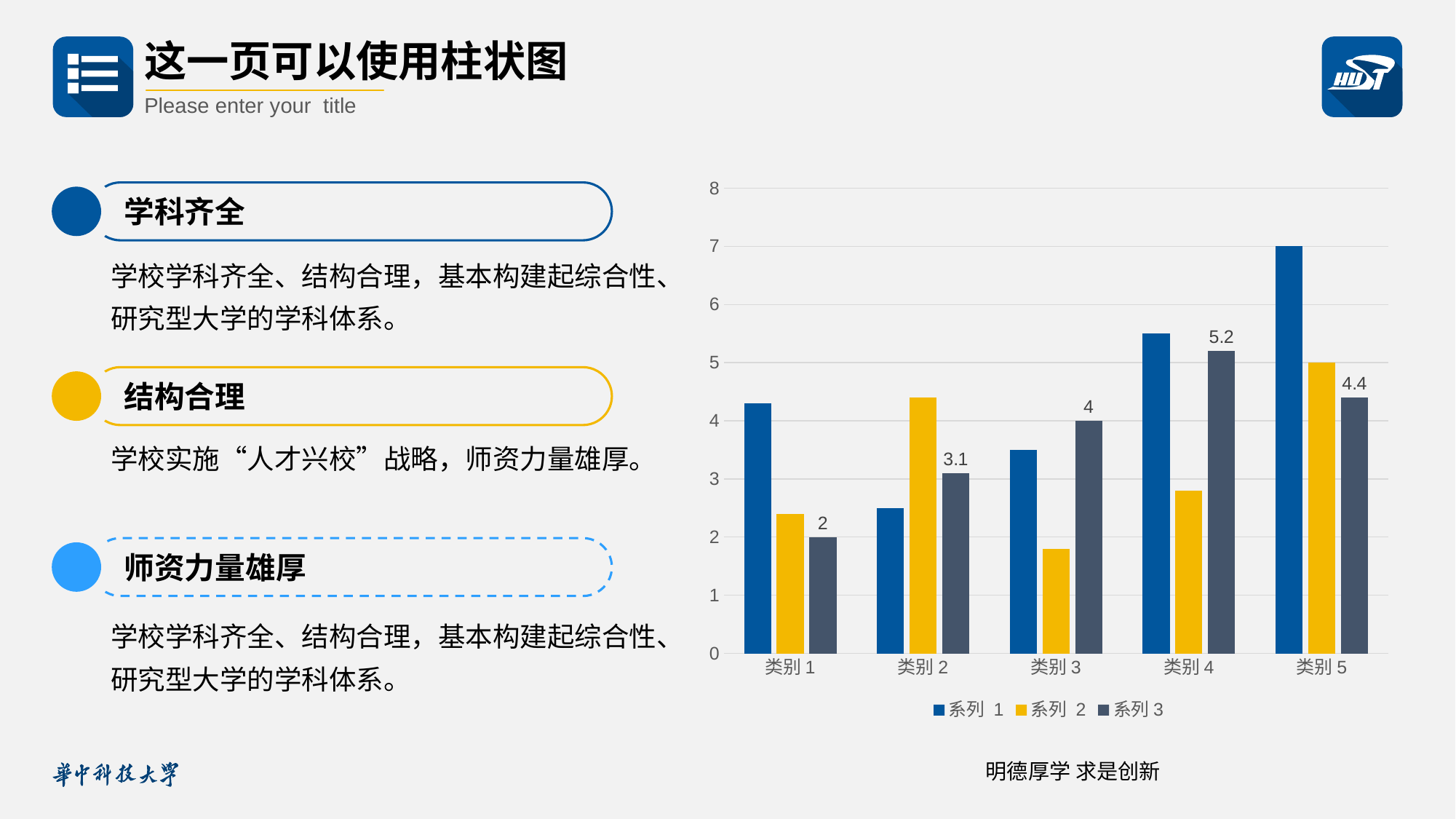

这一页可以使用柱状图
Please enter your  title

### Chart

| Category | 系列 1 | 系列 2 | 系列3 |
|---|---|---|---|
| 类别1 | 4.3 | 2.4 | 2.0 |
| 类别2 | 2.5 | 4.4 | 3.1 |
| 类别3 | 3.5 | 1.8 | 4.0 |
| 类别4 | 5.5 | 2.8 | 5.2 |
| 类别5 | 7.0 | 5.0 | 4.4 |
学科齐全
学校学科齐全、结构合理，基本构建起综合性、研究型大学的学科体系。
结构合理
学校实施“人才兴校”战略，师资力量雄厚。
师资力量雄厚
学校学科齐全、结构合理，基本构建起综合性、研究型大学的学科体系。